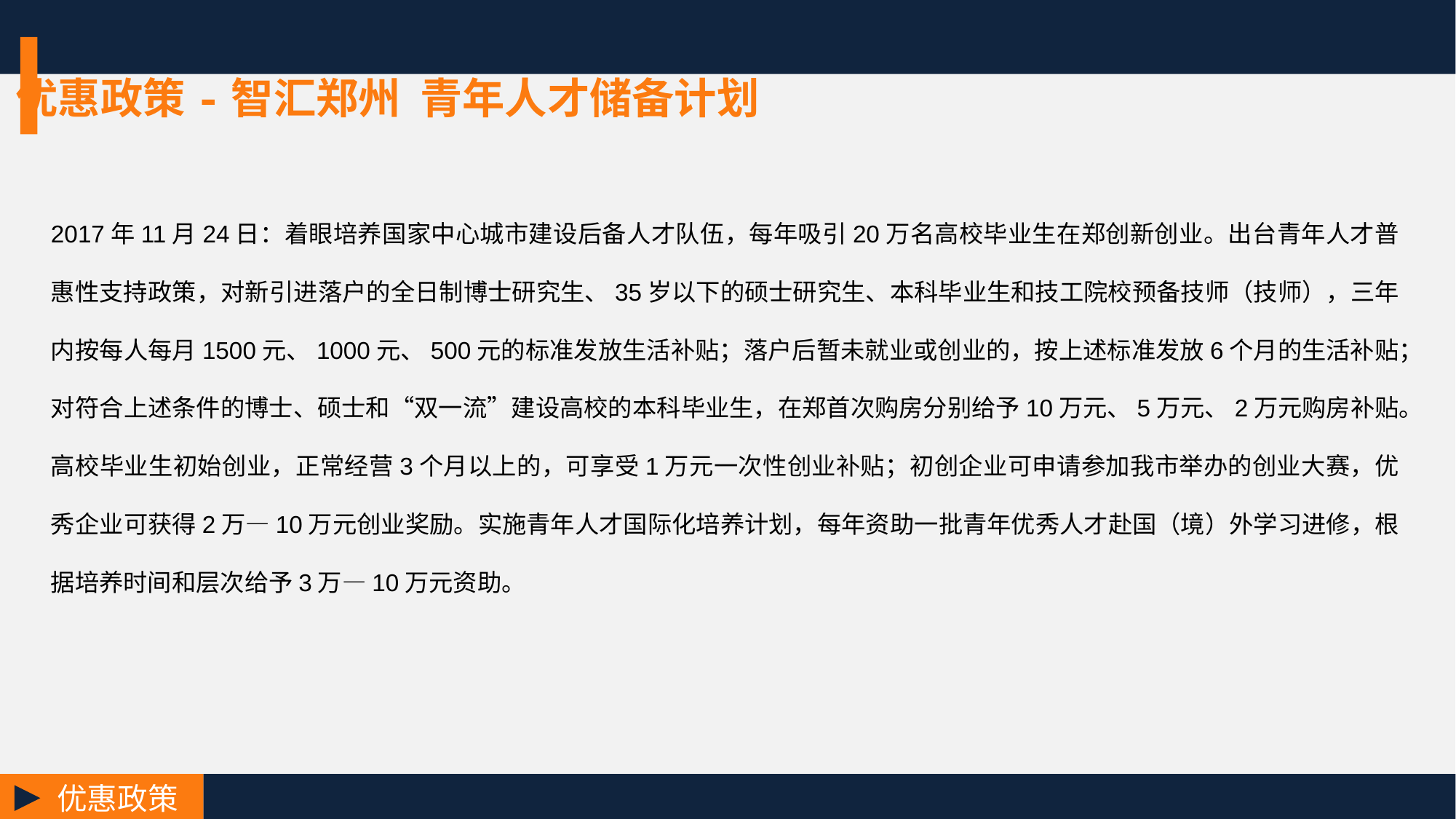

优惠政策-智汇郑州  青年人才储备计划

2017年11月24日：着眼培养国家中心城市建设后备人才队伍，每年吸引20万名高校毕业生在郑创新创业。出台青年人才普惠性支持政策，对新引进落户的全日制博士研究生、35岁以下的硕士研究生、本科毕业生和技工院校预备技师（技师），三年内按每人每月1500元、1000元、500元的标准发放生活补贴；落户后暂未就业或创业的，按上述标准发放6个月的生活补贴；对符合上述条件的博士、硕士和“双一流”建设高校的本科毕业生，在郑首次购房分别给予10万元、5万元、2万元购房补贴。高校毕业生初始创业，正常经营3个月以上的，可享受1万元一次性创业补贴；初创企业可申请参加我市举办的创业大赛，优秀企业可获得2万—10万元创业奖励。实施青年人才国际化培养计划，每年资助一批青年优秀人才赴国（境）外学习进修，根据培养时间和层次给予3万—10万元资助。

优惠政策